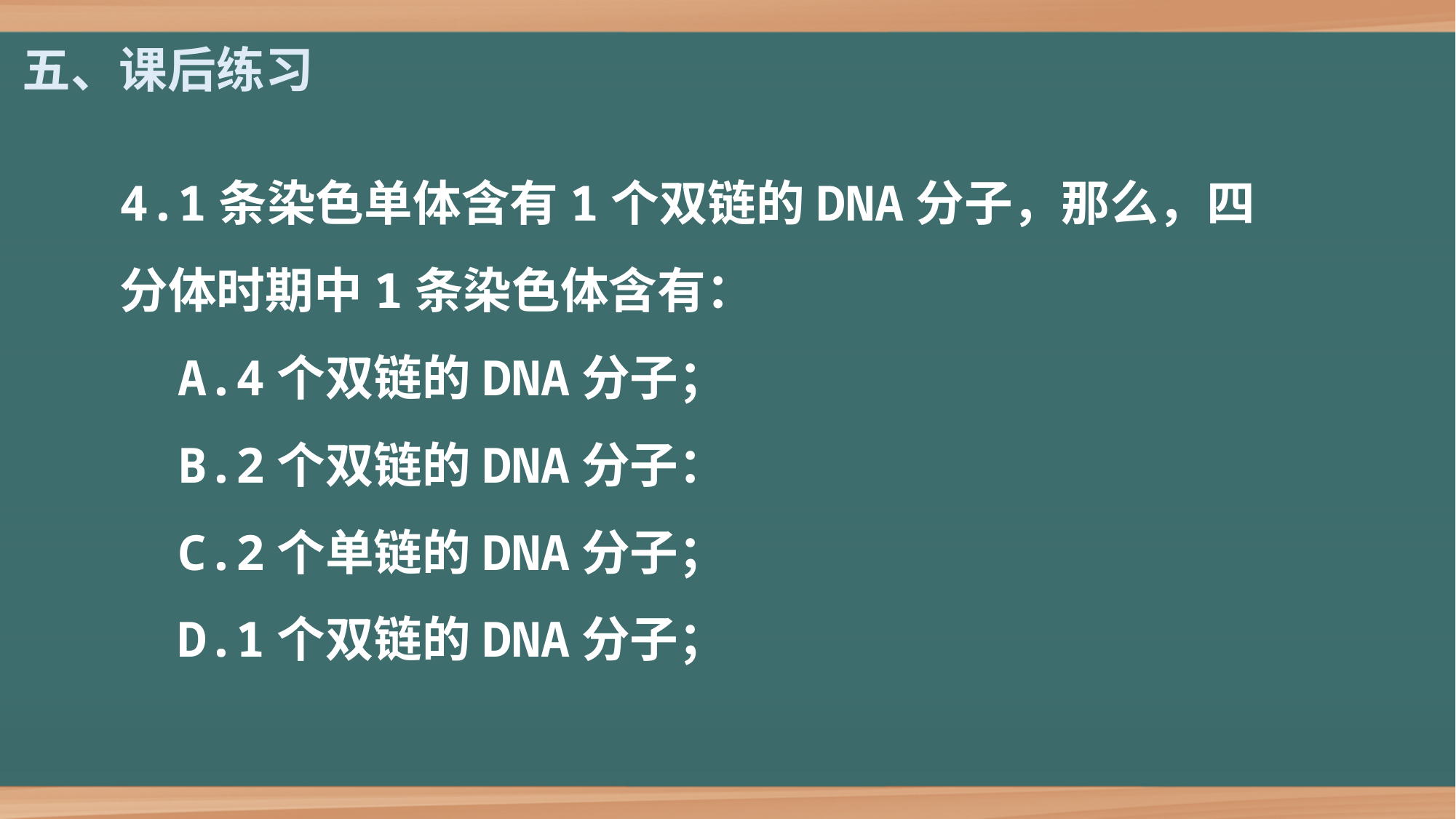

五、课后练习
4.1条染色单体含有1个双链的DNA分子，那么，四分体时期中1条染色体含有：
  A.4个双链的DNA分子；
  B.2个双链的DNA分子：
  C.2个单链的DNA分子；
  D.1个双链的DNA分子；